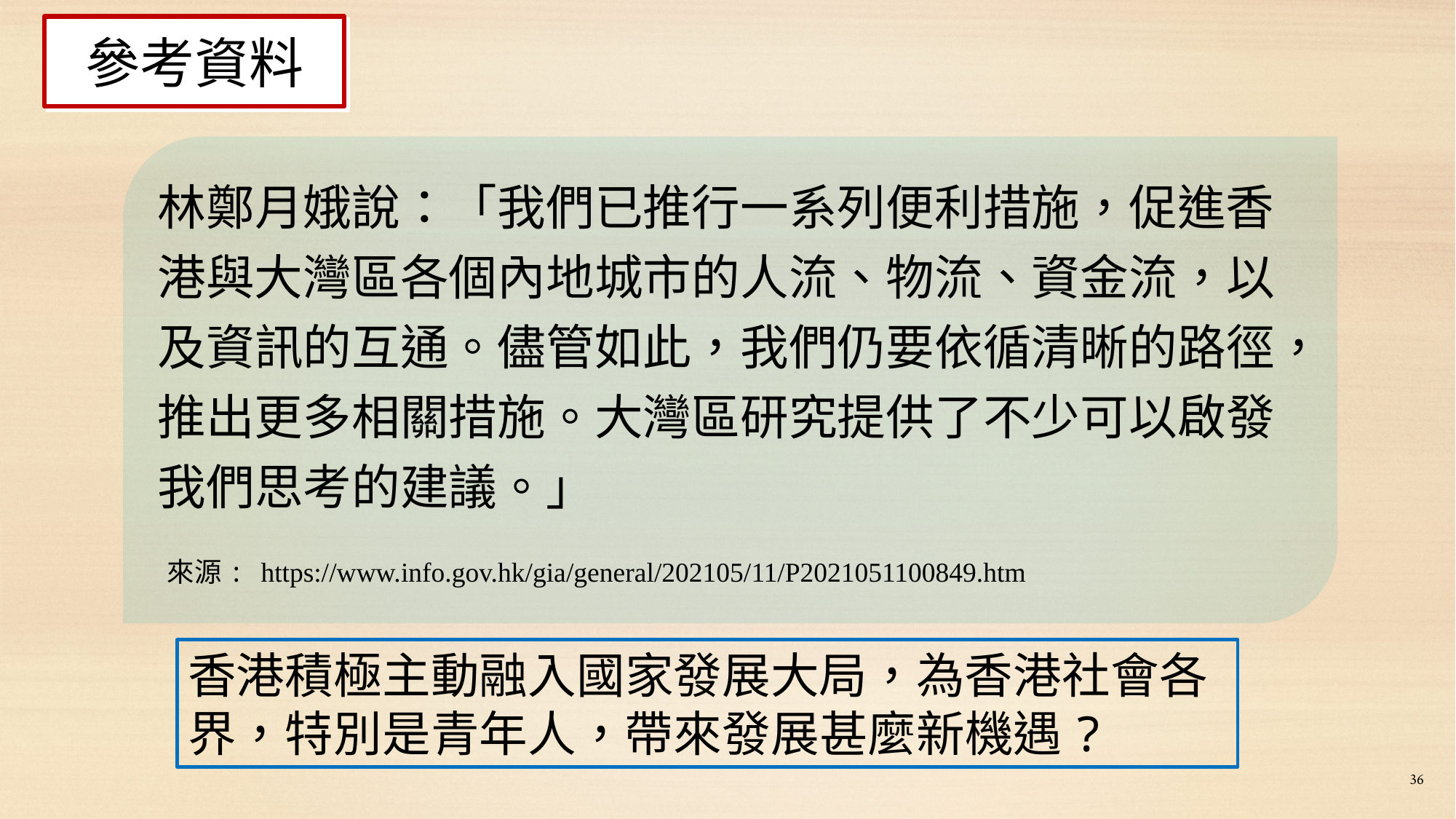

參考資料
林鄭月娥說：「我們已推行一系列便利措施，促進香港與大灣區各個內地城市的人流、物流、資金流，以及資訊的互通。儘管如此，我們仍要依循清晰的路徑，推出更多相關措施。大灣區研究提供了不少可以啟發我們思考的建議。」

來源: https://www.info.gov.hk/gia/general/202105/11/P2021051100849.htm
香港積極主動融入國家發展大局，為香港社會各界，特別是青年人，帶來發展甚麼新機遇?
36